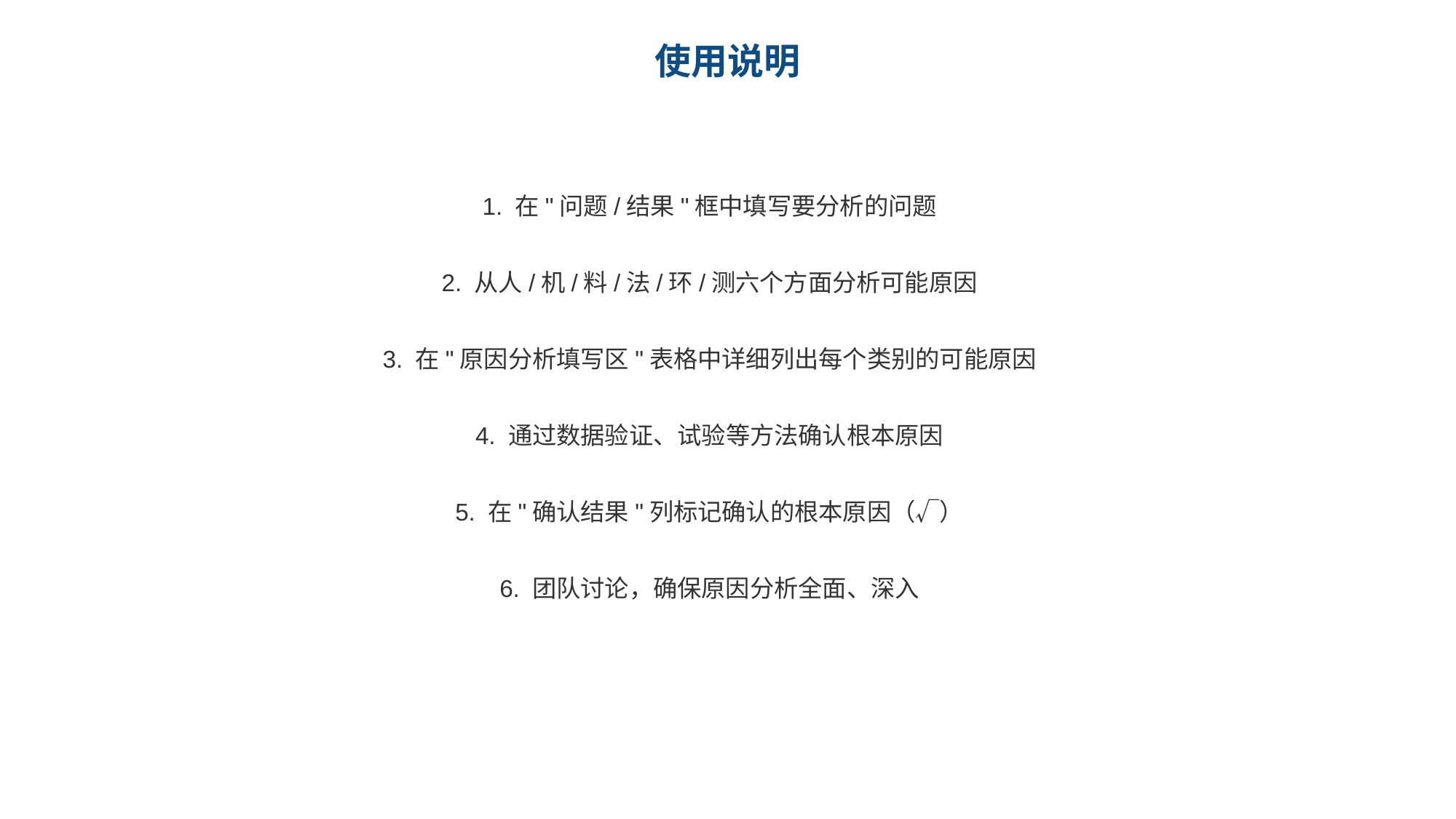

使用说明
1. 在"问题/结果"框中填写要分析的问题
2. 从人/机/料/法/环/测六个方面分析可能原因
3. 在"原因分析填写区"表格中详细列出每个类别的可能原因
4. 通过数据验证、试验等方法确认根本原因
5. 在"确认结果"列标记确认的根本原因（√）
6. 团队讨论，确保原因分析全面、深入